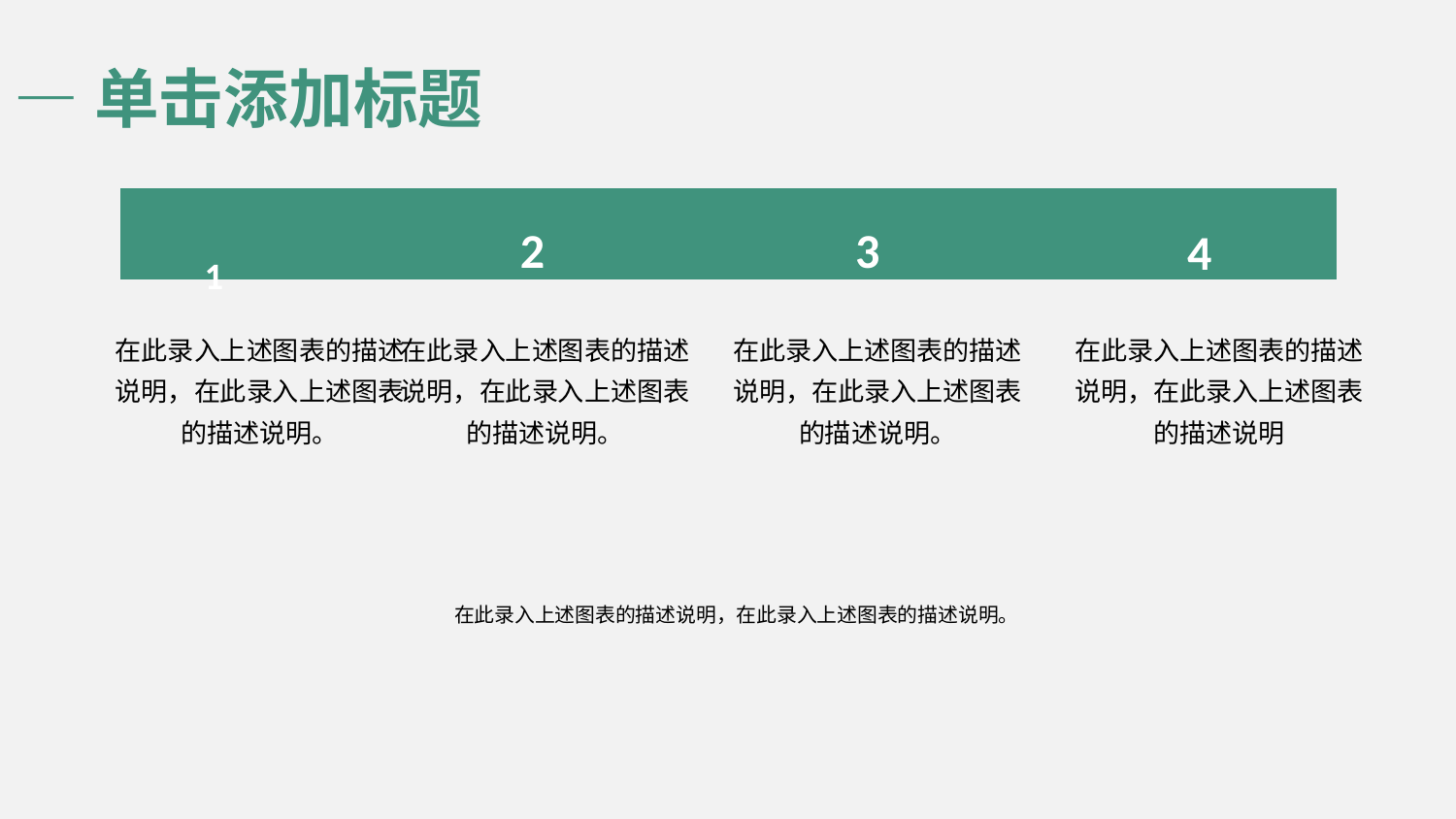

—单击添加标题

1

2

3

4

在此录入上述图表的描述说明，在此录入上述图表的描述说明。
在此录入上述图表的描述说明，在此录入上述图表的描述说明。
在此录入上述图表的描述说明，在此录入上述图表的描述说明。
在此录入上述图表的描述说明，在此录入上述图表的描述说明
在此录入上述图表的描述说明，在此录入上述图表的描述说明。